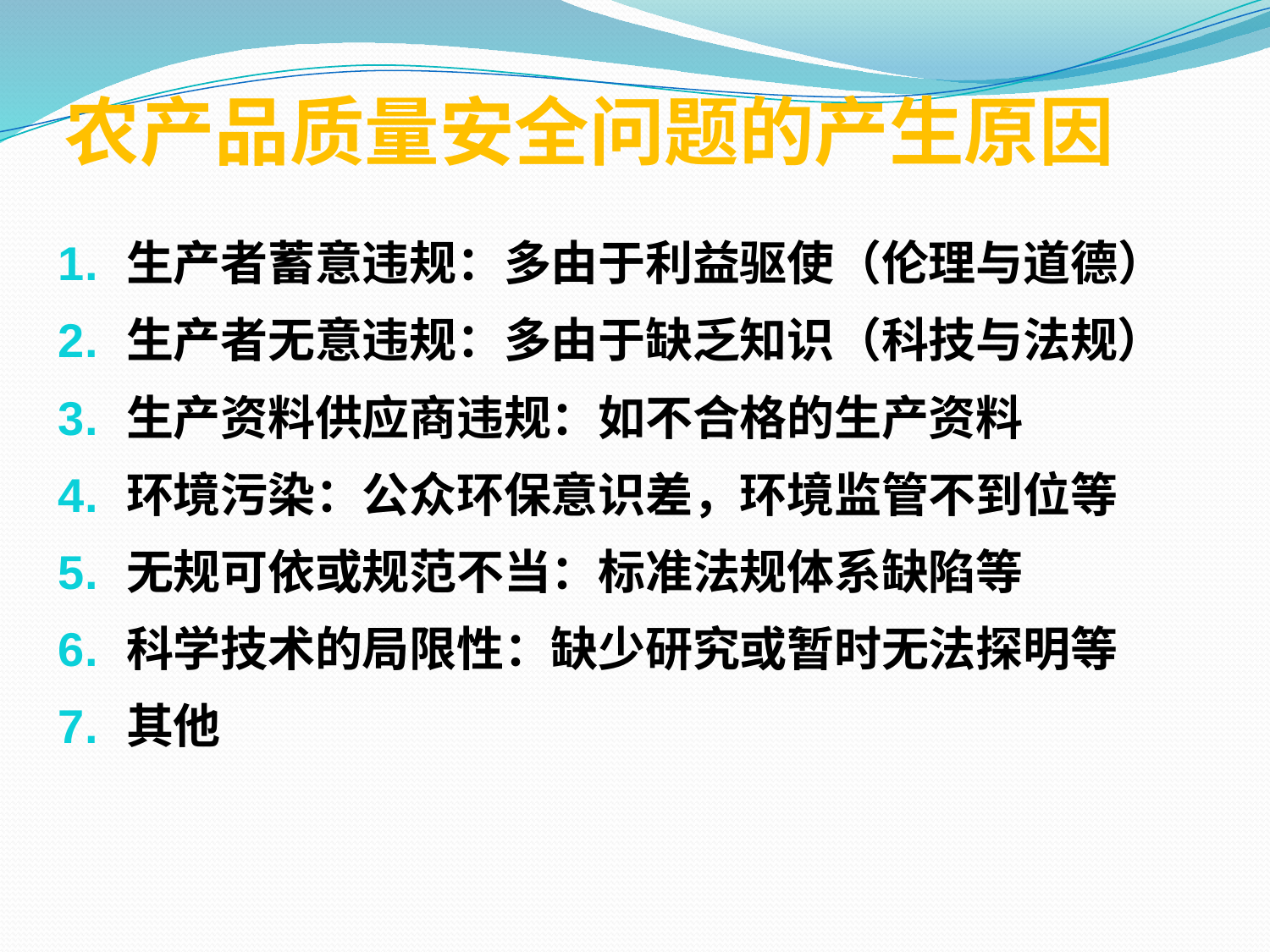

# 农产品质量安全问题的产生原因
生产者蓄意违规：多由于利益驱使（伦理与道德）
生产者无意违规：多由于缺乏知识（科技与法规）
生产资料供应商违规：如不合格的生产资料
环境污染：公众环保意识差，环境监管不到位等
无规可依或规范不当：标准法规体系缺陷等
科学技术的局限性：缺少研究或暂时无法探明等
其他